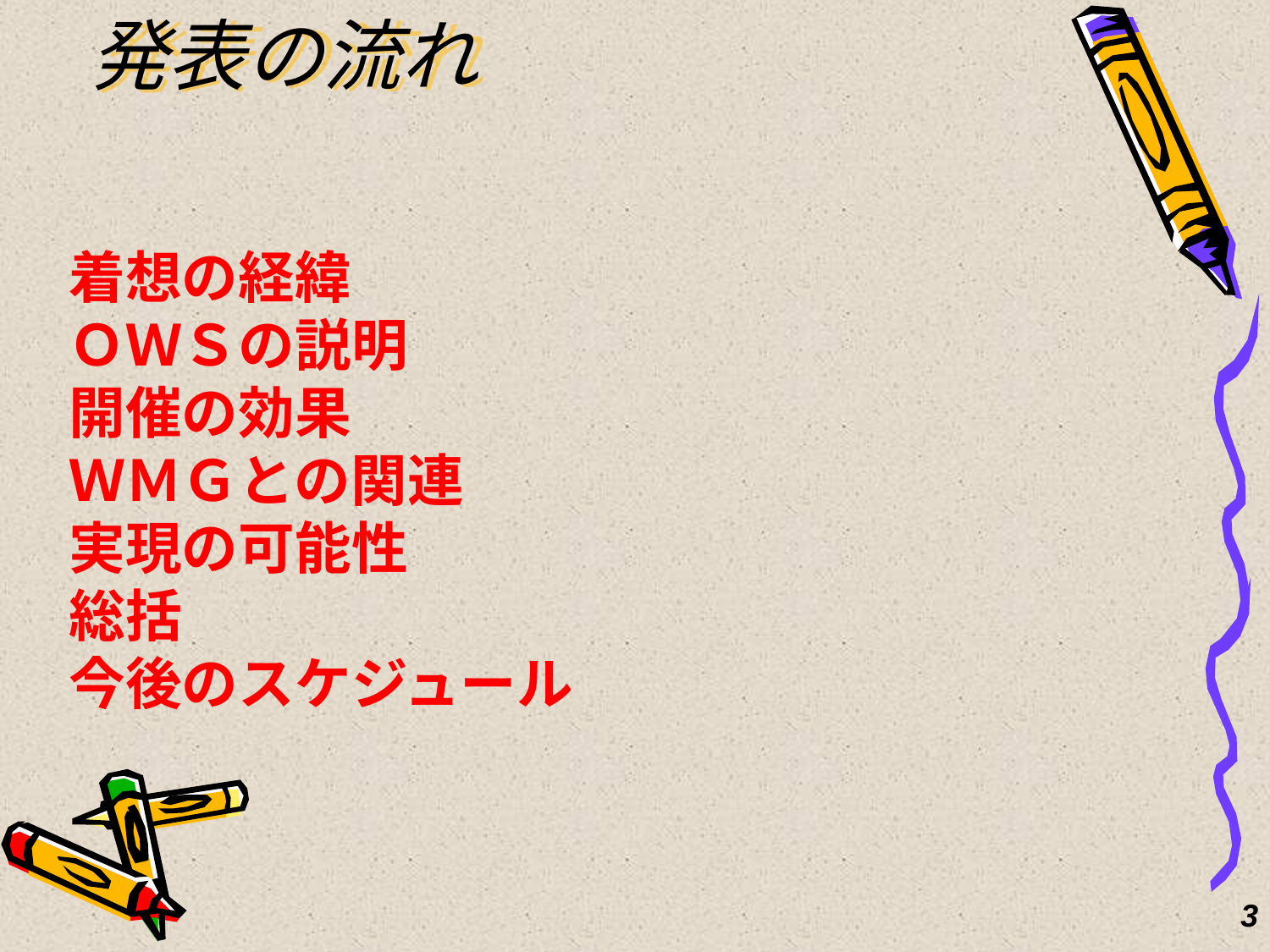

発表の流れ
　着想の経緯
　ＯＷＳの説明
　開催の効果
　ＷＭＧとの関連
　実現の可能性
　総括
　今後のスケジュール
3